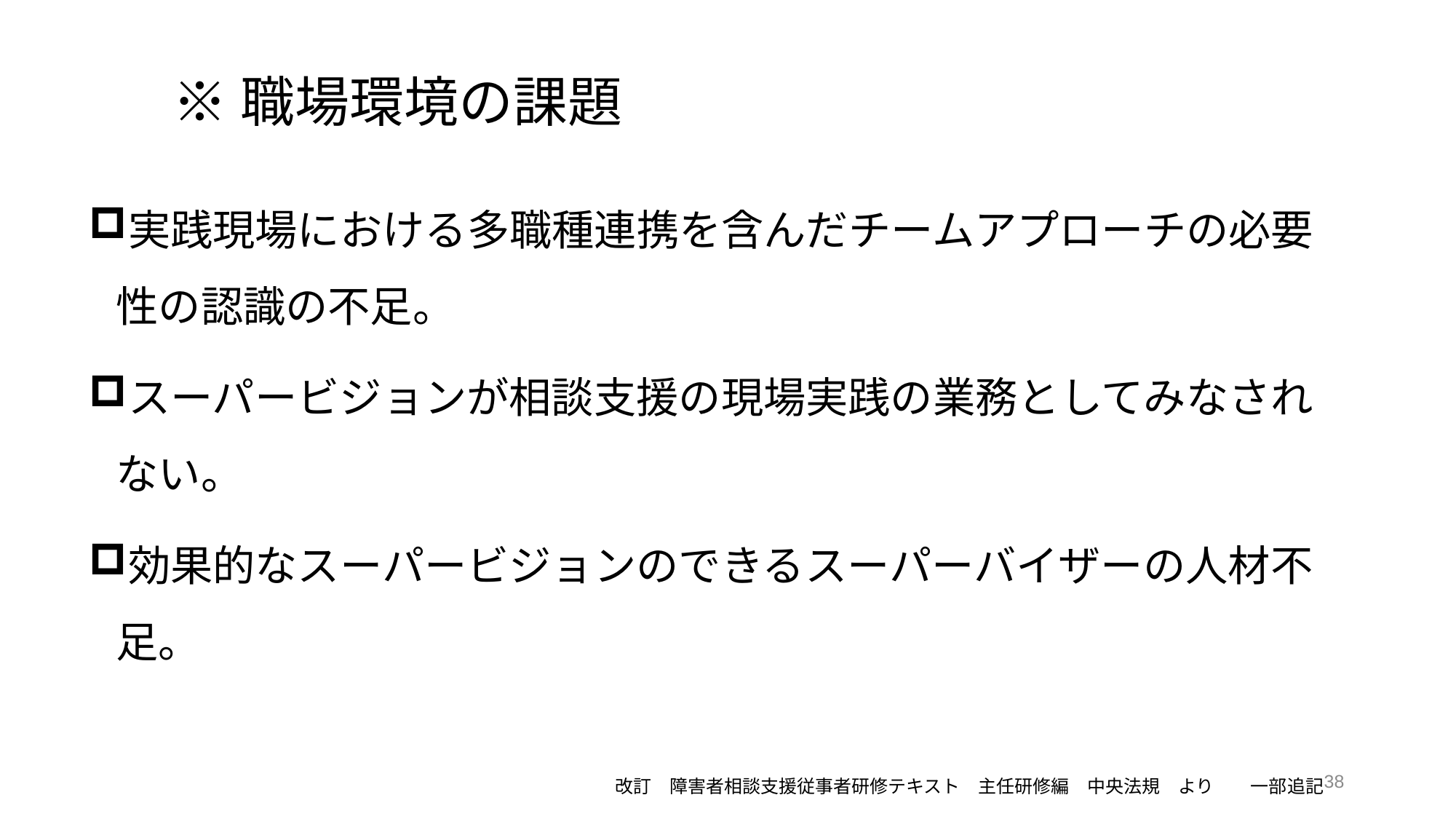

# ※職場環境の課題
実践現場における多職種連携を含んだチームアプローチの必要性の認識の不足。
スーパービジョンが相談支援の現場実践の業務としてみなされない。
効果的なスーパービジョンのできるスーパーバイザーの人材不足。
38
改訂　障害者相談支援従事者研修テキスト　主任研修編　中央法規　より　　一部追記